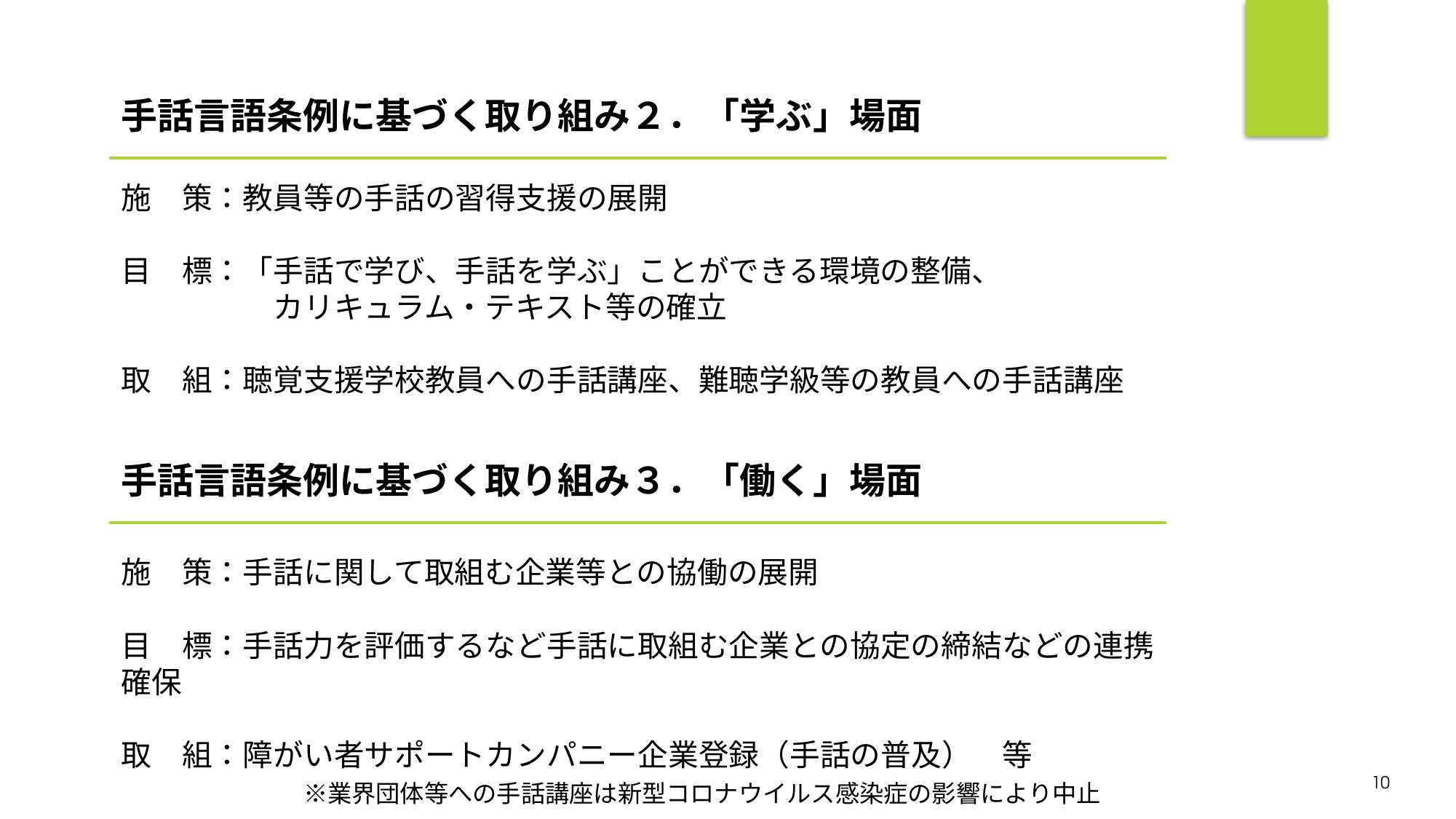

手話言語条例に基づく取り組み２．「学ぶ」場面
施　策：教員等の手話の習得支援の展開

目　標：「手話で学び、手話を学ぶ」ことができる環境の整備、
　　　　　カリキュラム・テキスト等の確立

取　組：聴覚支援学校教員への手話講座、難聴学級等の教員への手話講座
手話言語条例に基づく取り組み３．「働く」場面
施　策：手話に関して取組む企業等との協働の展開

目　標：手話力を評価するなど手話に取組む企業との協定の締結などの連携確保

取　組：障がい者サポートカンパニー企業登録（手話の普及）　等
　　　　　　※業界団体等への手話講座は新型コロナウイルス感染症の影響により中止
10